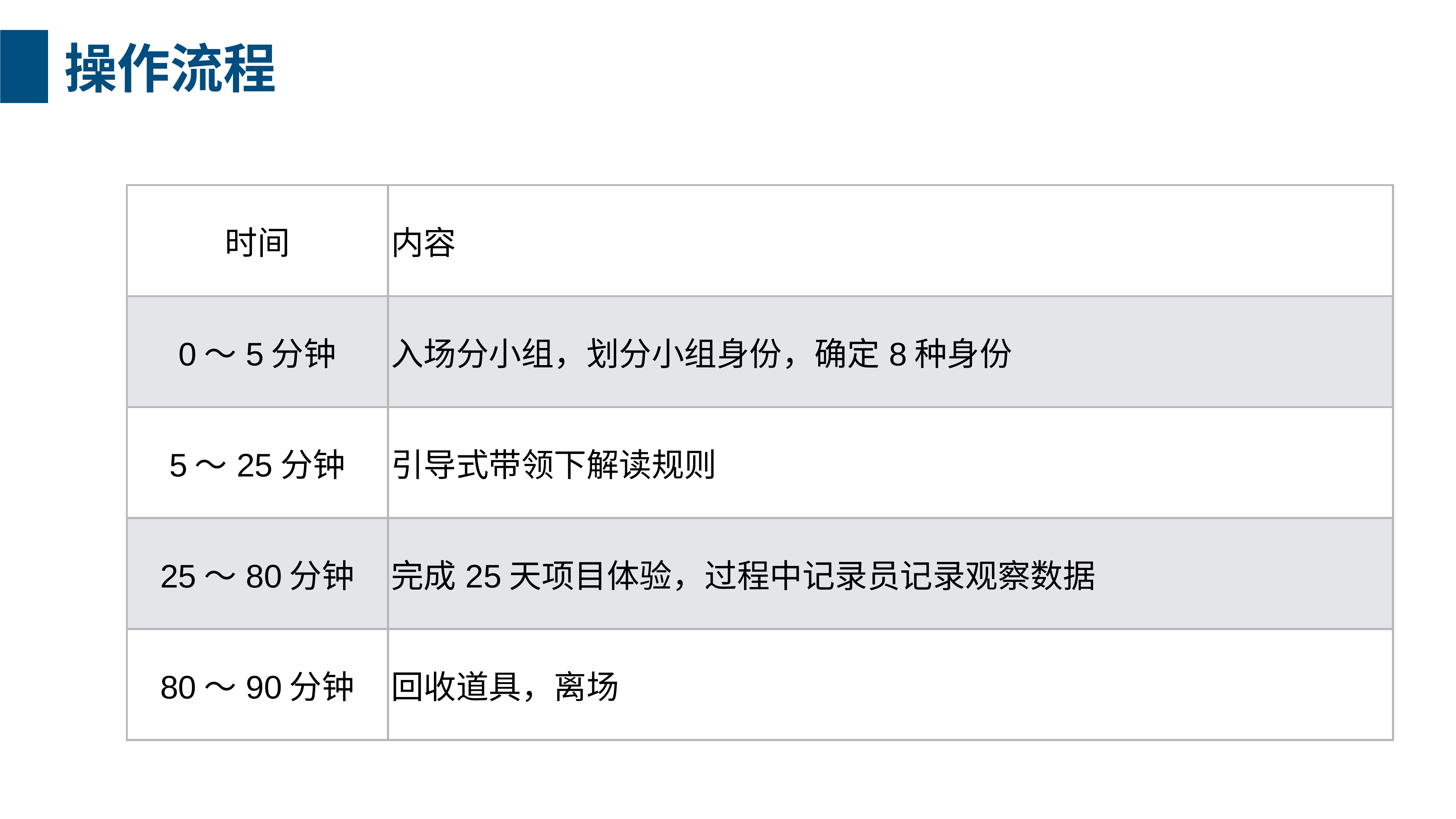

操作流程

| 时间 | 内容 |
| --- | --- |
| 0～5分钟 | 入场分小组，划分小组身份，确定8种身份 |
| 5～25分钟 | 引导式带领下解读规则 |
| 25～80分钟 | 完成25天项目体验，过程中记录员记录观察数据 |
| 80～90分钟 | 回收道具，离场 |